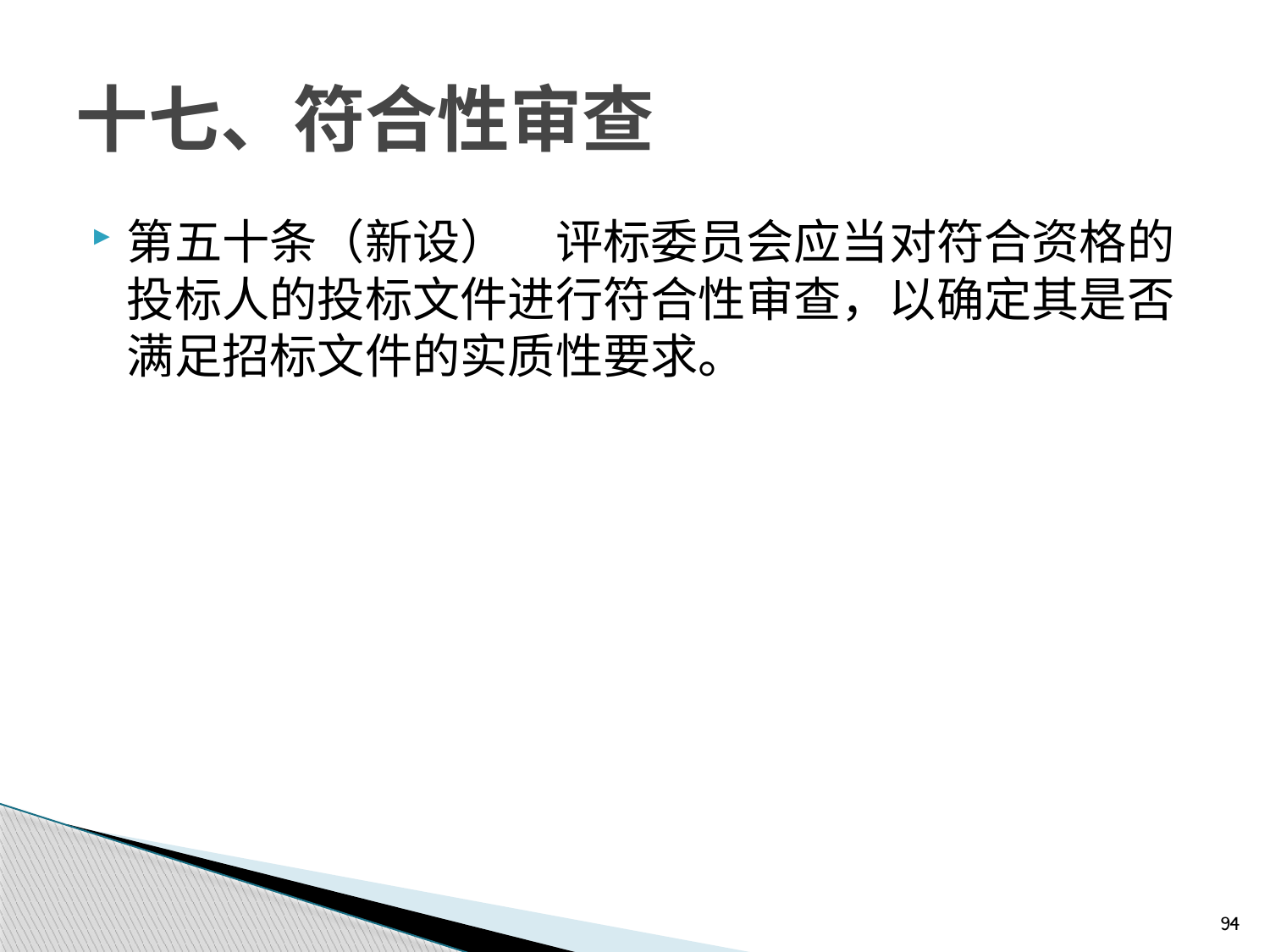

# 十七、符合性审查
第五十条（新设）　评标委员会应当对符合资格的投标人的投标文件进行符合性审查，以确定其是否满足招标文件的实质性要求。
94